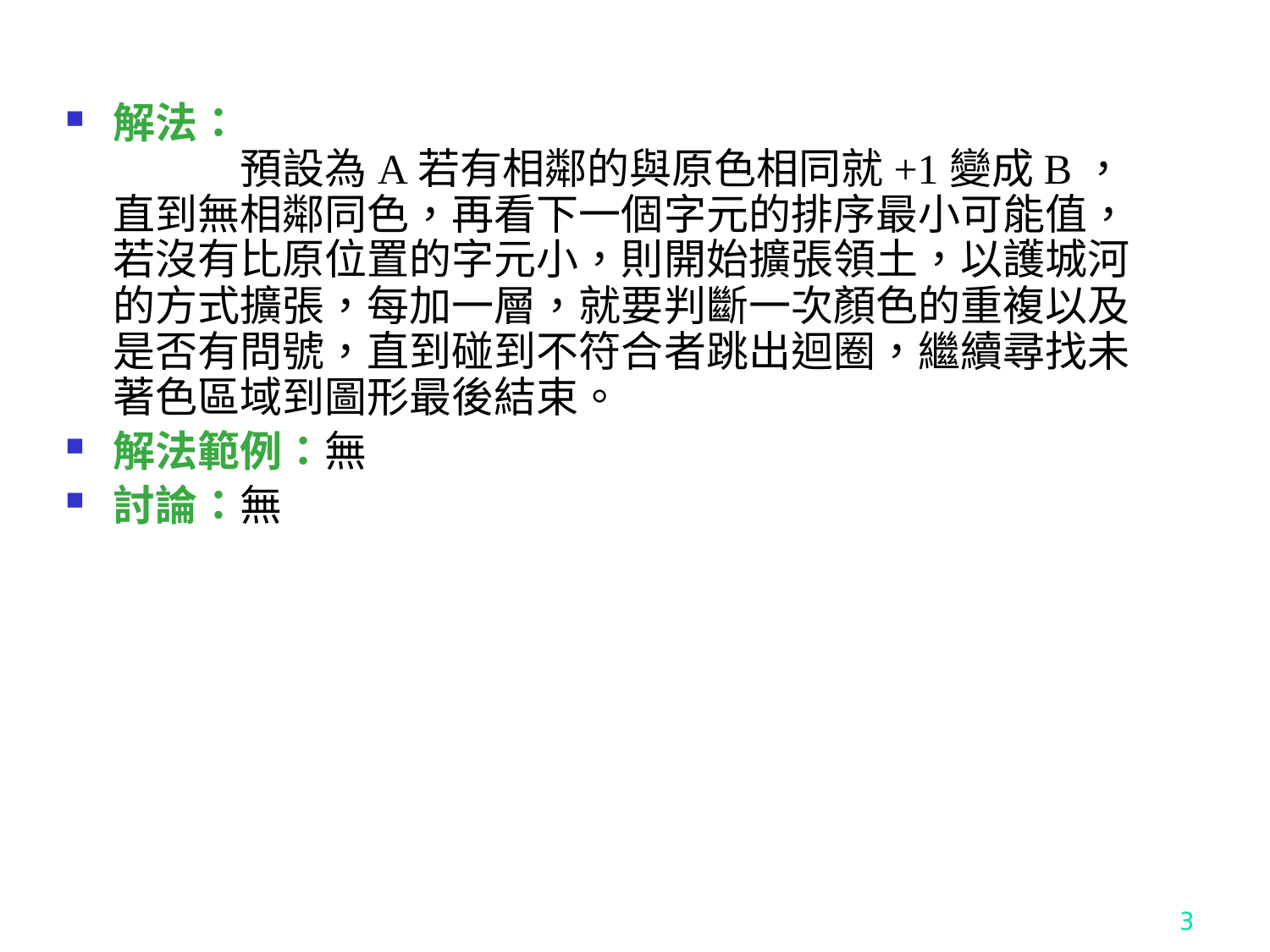

解法：
	預設為A若有相鄰的與原色相同就+1變成B，直到無相鄰同色，再看下一個字元的排序最小可能值，若沒有比原位置的字元小，則開始擴張領土，以護城河的方式擴張，每加一層，就要判斷一次顏色的重複以及是否有問號，直到碰到不符合者跳出迴圈，繼續尋找未著色區域到圖形最後結束。
解法範例：無
討論：無

3